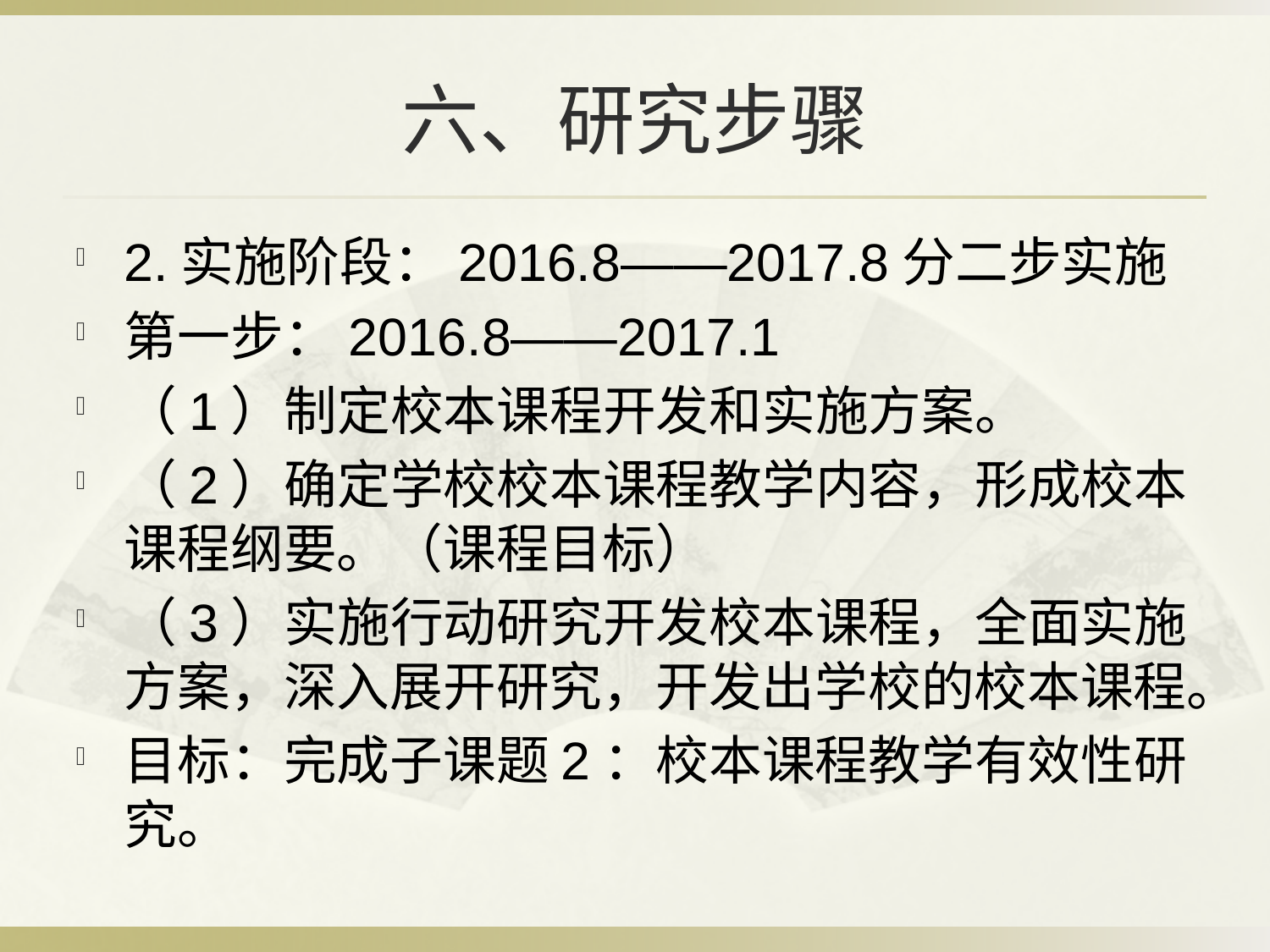

# 六、研究步骤
2.实施阶段：2016.8——2017.8分二步实施
第一步：2016.8——2017.1
（1）制定校本课程开发和实施方案。
（2）确定学校校本课程教学内容，形成校本课程纲要。（课程目标）
（3）实施行动研究开发校本课程，全面实施方案，深入展开研究，开发出学校的校本课程。
目标：完成子课题2：校本课程教学有效性研究。